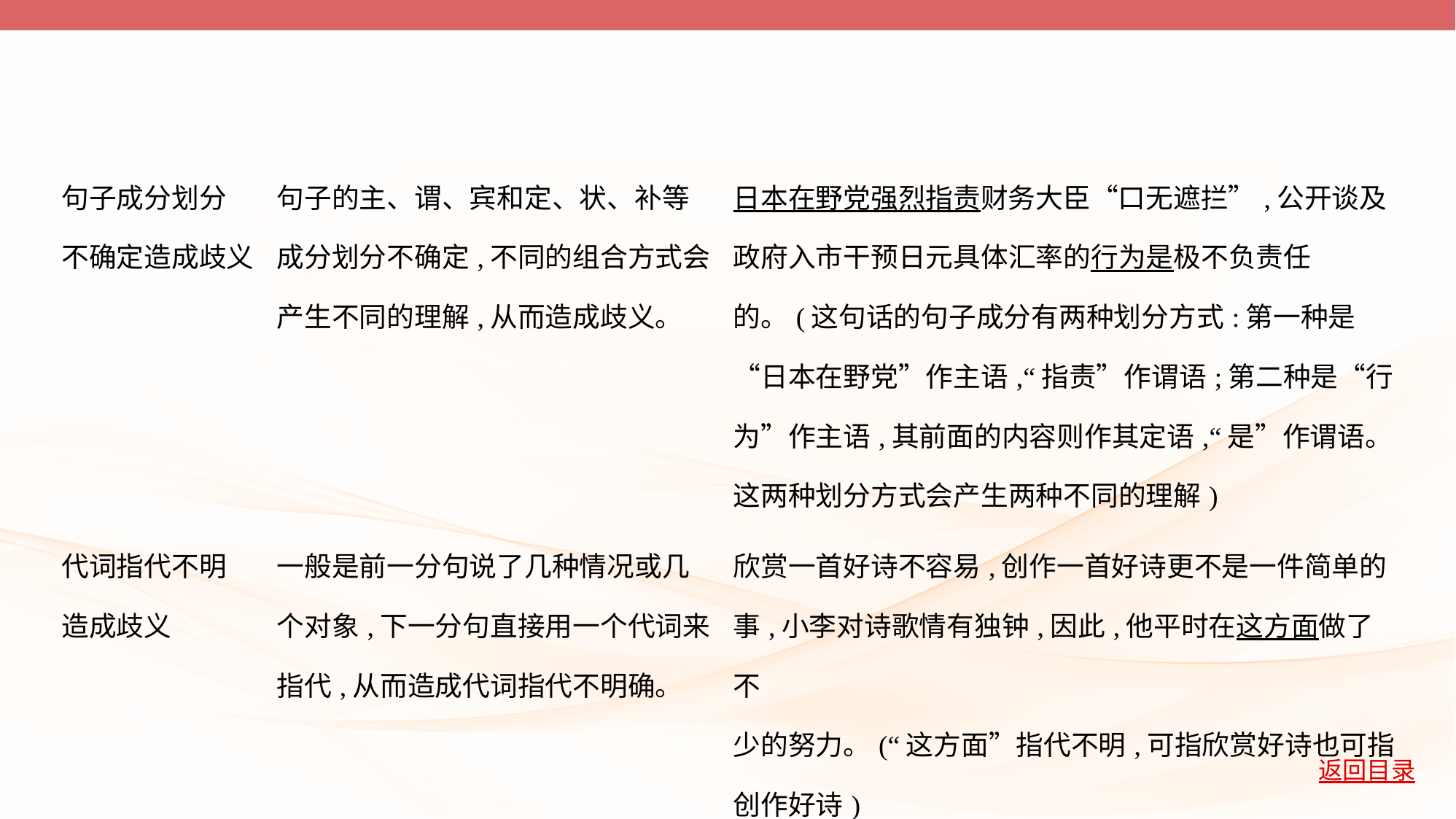

| 句子成分划分 不确定造成歧义 | 句子的主、谓、宾和定、状、补等 成分划分不确定,不同的组合方式会 产生不同的理解,从而造成歧义。 | 日本在野党强烈指责财务大臣“口无遮拦”,公开谈及政府入市干预日元具体汇率的行为是极不负责任 的。(这句话的句子成分有两种划分方式:第一种是“日本在野党”作主语,“指责”作谓语;第二种是“行 为”作主语,其前面的内容则作其定语,“是”作谓语。这两种划分方式会产生两种不同的理解) |
| --- | --- | --- |
| 代词指代不明 造成歧义 | 一般是前一分句说了几种情况或几 个对象,下一分句直接用一个代词来 指代,从而造成代词指代不明确。 | 欣赏一首好诗不容易,创作一首好诗更不是一件简单的事,小李对诗歌情有独钟,因此,他平时在这方面做了不 少的努力。(“这方面”指代不明,可指欣赏好诗也可指创作好诗) |